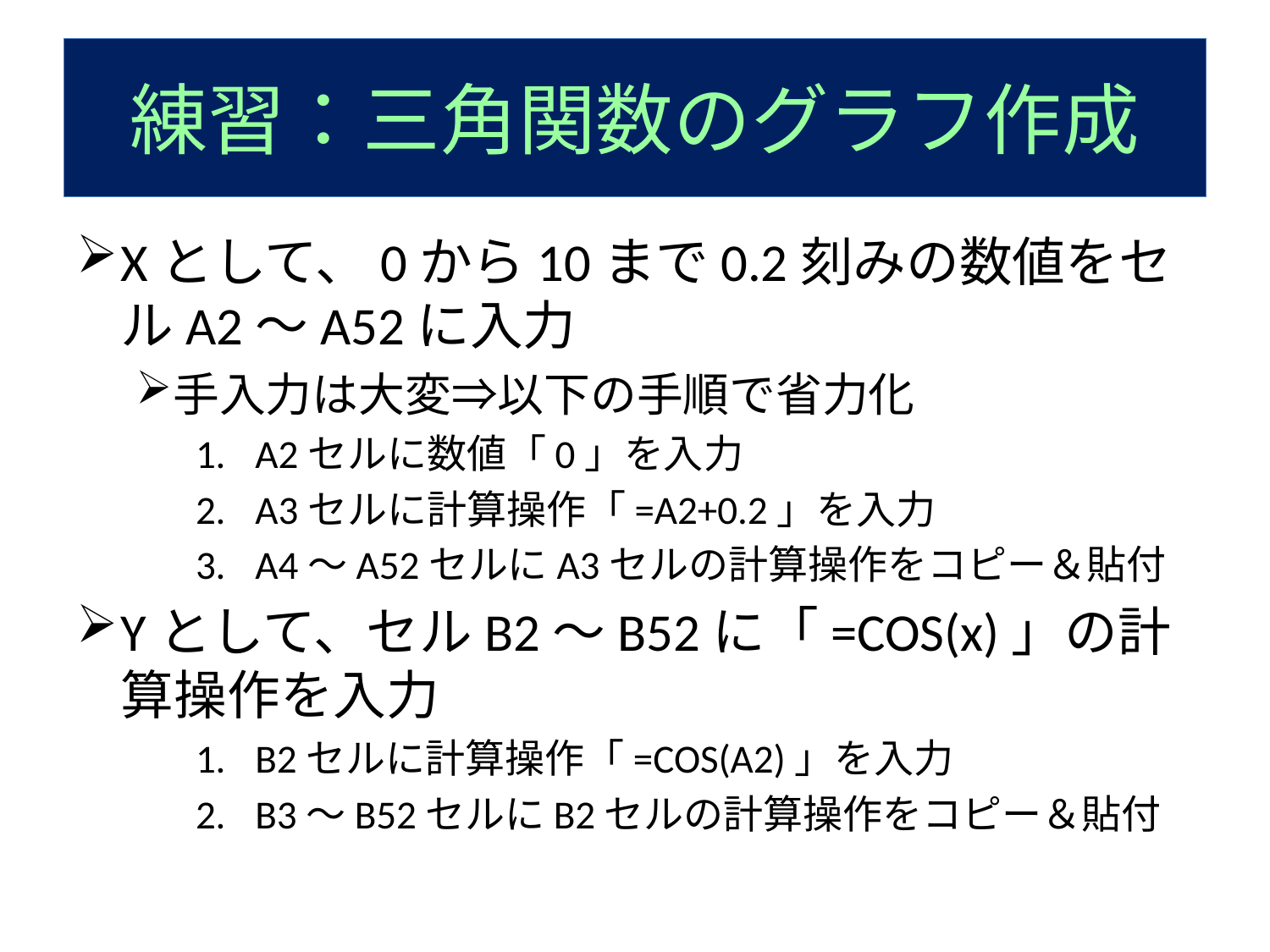

# 練習：三角関数のグラフ作成
Xとして、0から10まで0.2刻みの数値をセルA2～A52に入力
手入力は大変⇒以下の手順で省力化
A2セルに数値「0」を入力
A3セルに計算操作「=A2+0.2」を入力
A4～A52セルにA3セルの計算操作をコピー＆貼付
Yとして、セルB2～B52に「=COS(x)」の計算操作を入力
B2セルに計算操作「=COS(A2)」を入力
B3～B52セルにB2セルの計算操作をコピー＆貼付